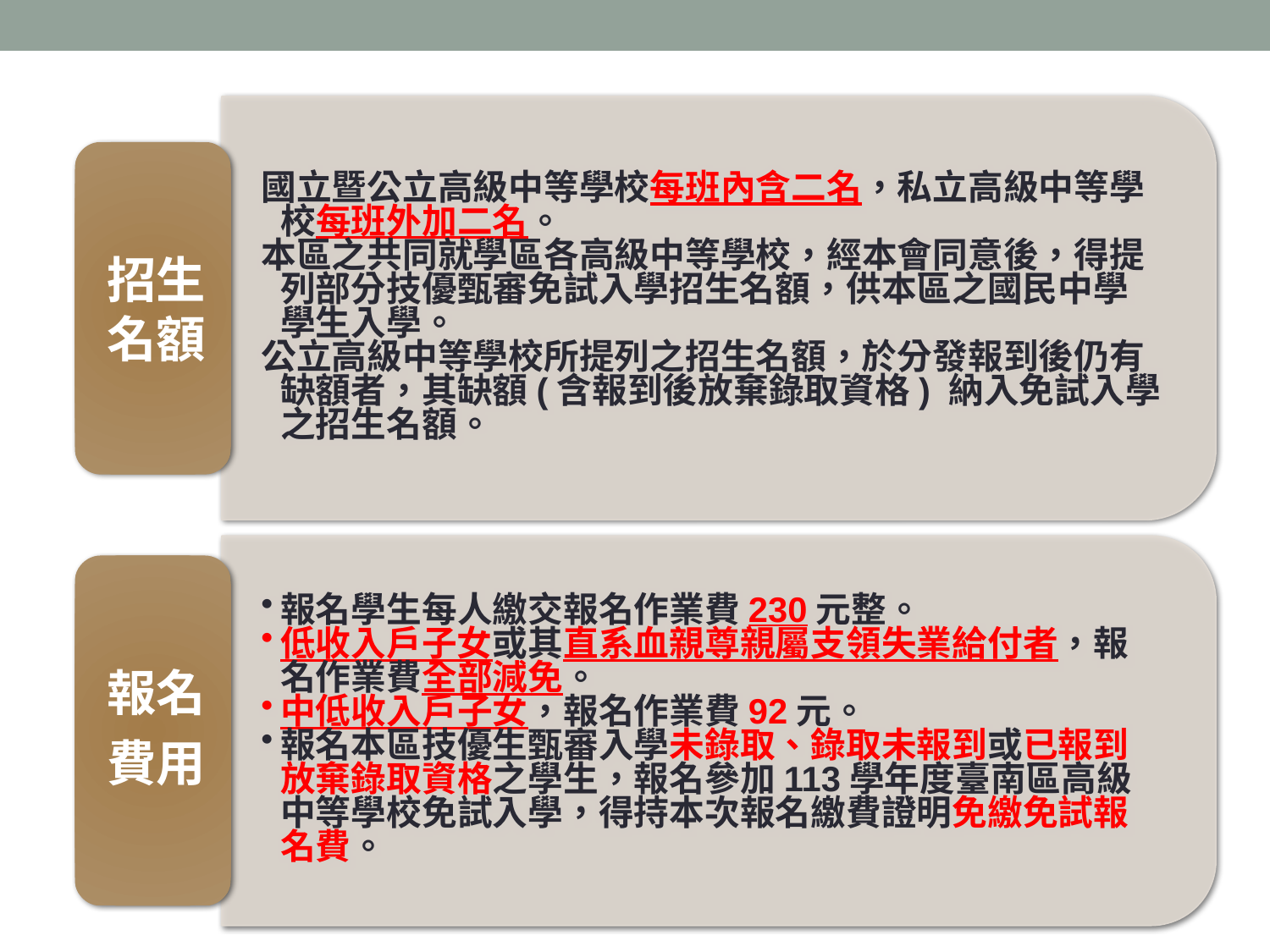

國立暨公立高級中等學校每班內含二名，私立高級中等學校每班外加二名。
本區之共同就學區各高級中等學校，經本會同意後，得提列部分技優甄審免試入學招生名額，供本區之國民中學學生入學。
公立高級中等學校所提列之招生名額，於分發報到後仍有缺額者，其缺額(含報到後放棄錄取資格) 納入免試入學之招生名額。
招生
名額
報名學生每人繳交報名作業費230元整。
低收入戶子女或其直系血親尊親屬支領失業給付者，報名作業費全部減免。
中低收入戶子女，報名作業費92元。
報名本區技優生甄審入學未錄取、錄取未報到或已報到放棄錄取資格之學生，報名參加113學年度臺南區高級中等學校免試入學，得持本次報名繳費證明免繳免試報名費。
報名
費用